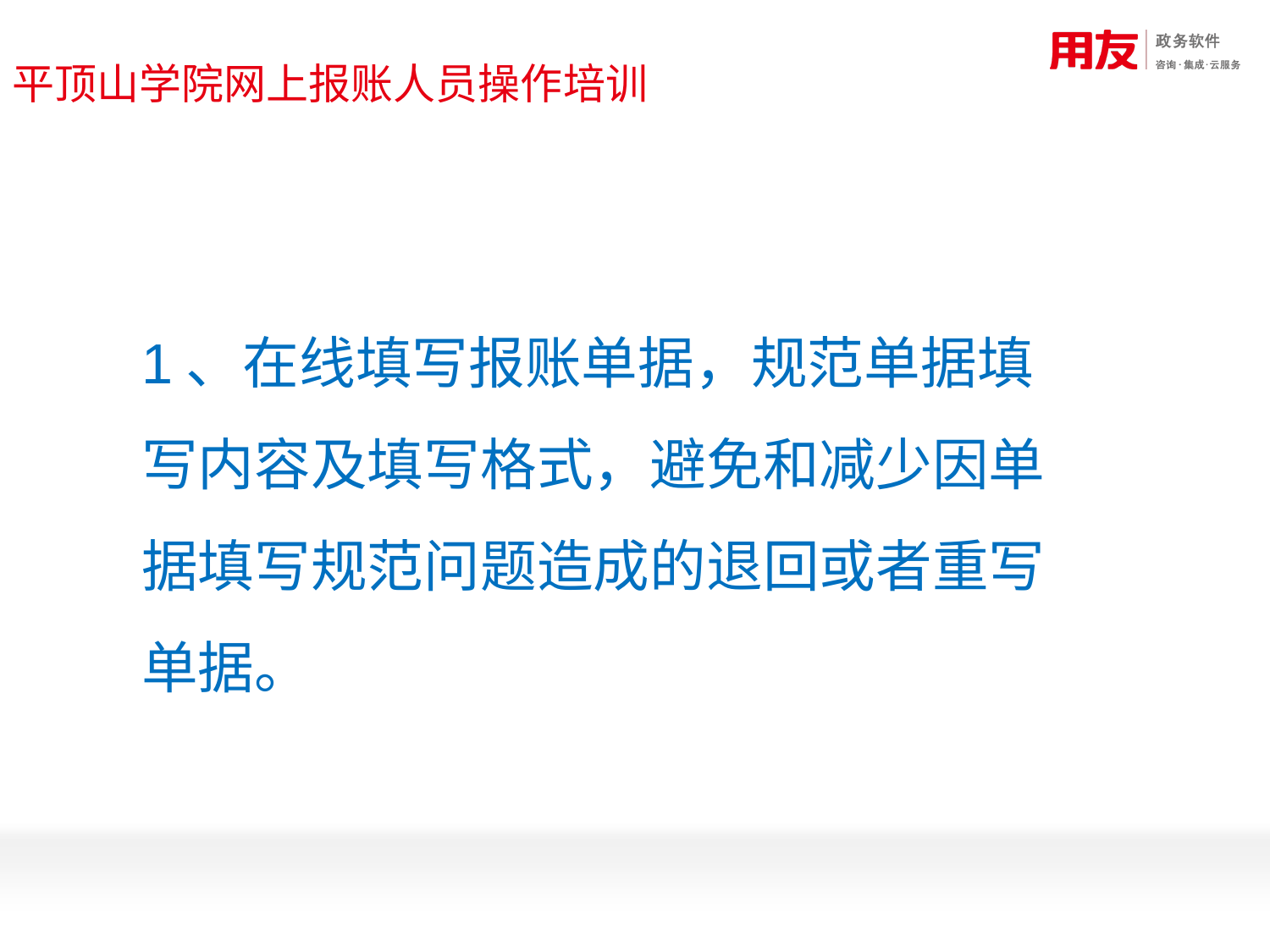

平顶山学院网上报账人员操作培训
1、在线填写报账单据，规范单据填写内容及填写格式，避免和减少因单据填写规范问题造成的退回或者重写单据。